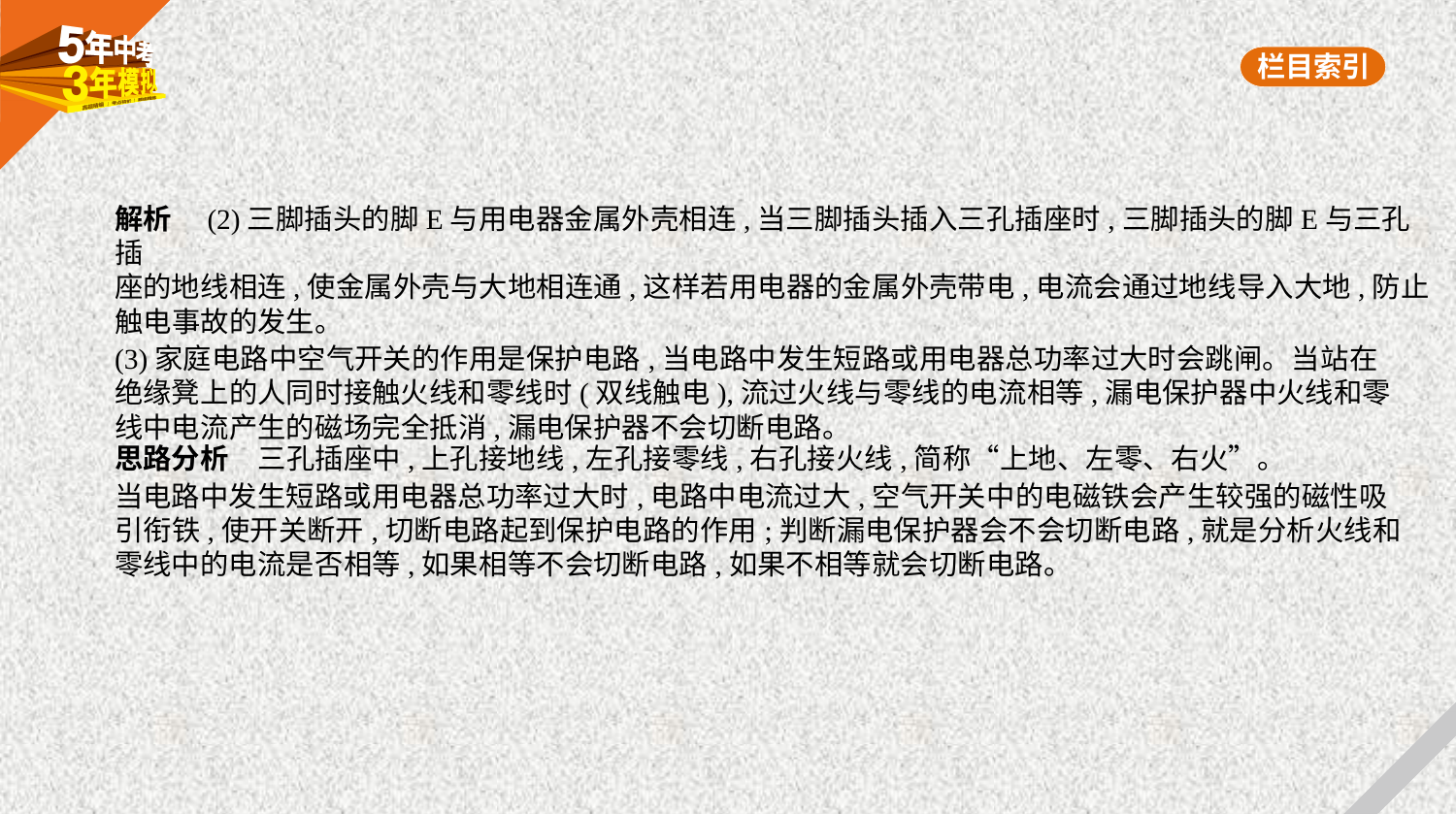

解析　(2)三脚插头的脚E与用电器金属外壳相连,当三脚插头插入三孔插座时,三脚插头的脚E与三孔插
座的地线相连,使金属外壳与大地相连通,这样若用电器的金属外壳带电,电流会通过地线导入大地,防止
触电事故的发生。
(3)家庭电路中空气开关的作用是保护电路,当电路中发生短路或用电器总功率过大时会跳闸。当站在
绝缘凳上的人同时接触火线和零线时(双线触电),流过火线与零线的电流相等,漏电保护器中火线和零
线中电流产生的磁场完全抵消,漏电保护器不会切断电路。
思路分析　三孔插座中,上孔接地线,左孔接零线,右孔接火线,简称“上地、左零、右火”。
当电路中发生短路或用电器总功率过大时,电路中电流过大,空气开关中的电磁铁会产生较强的磁性吸
引衔铁,使开关断开,切断电路起到保护电路的作用;判断漏电保护器会不会切断电路,就是分析火线和
零线中的电流是否相等,如果相等不会切断电路,如果不相等就会切断电路。